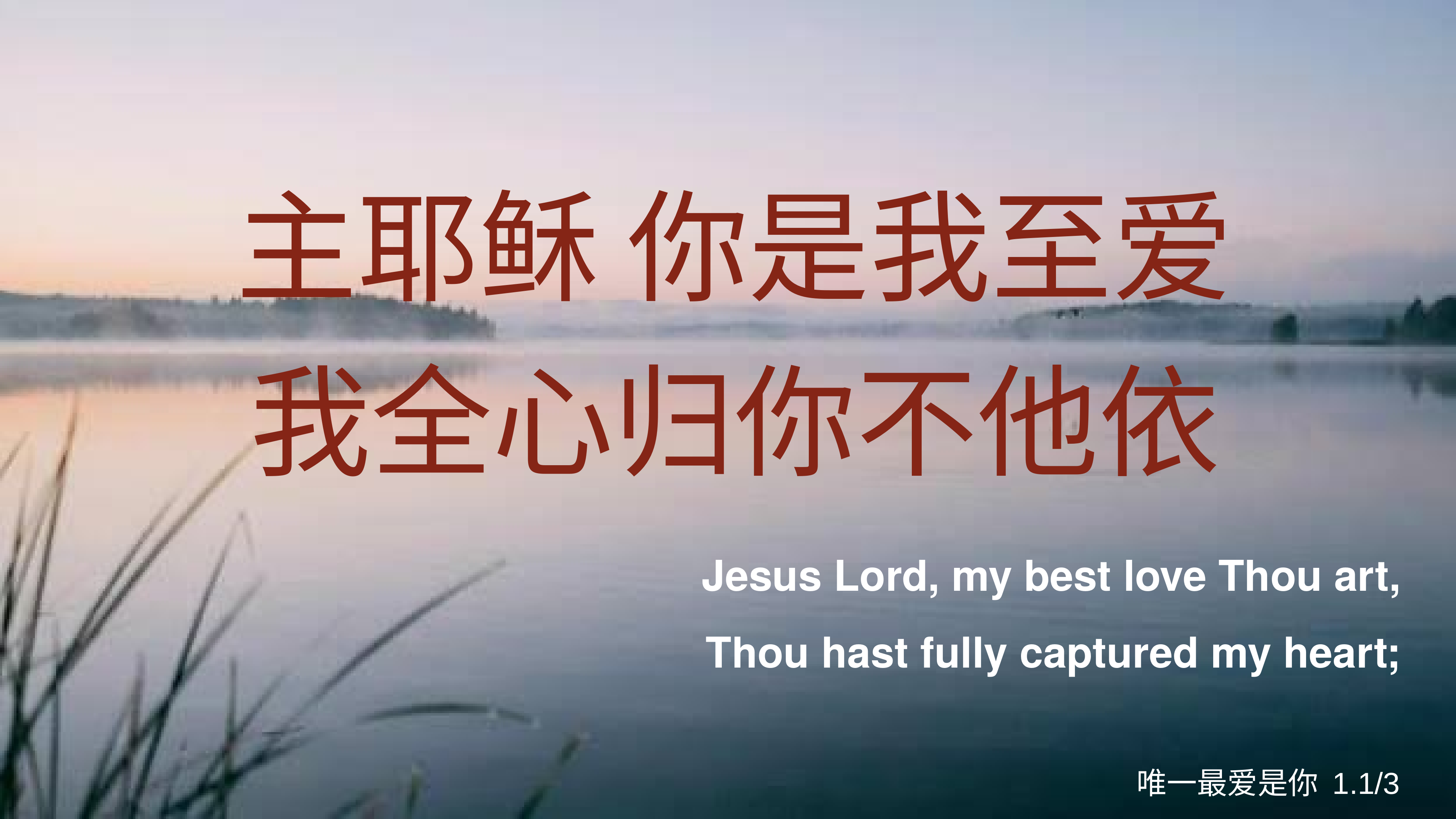

主耶稣 你是我至爱
我全心归你不他依
Jesus Lord, my best love Thou art,
Thou hast fully captured my heart;
唯一最爱是你 1.1/3